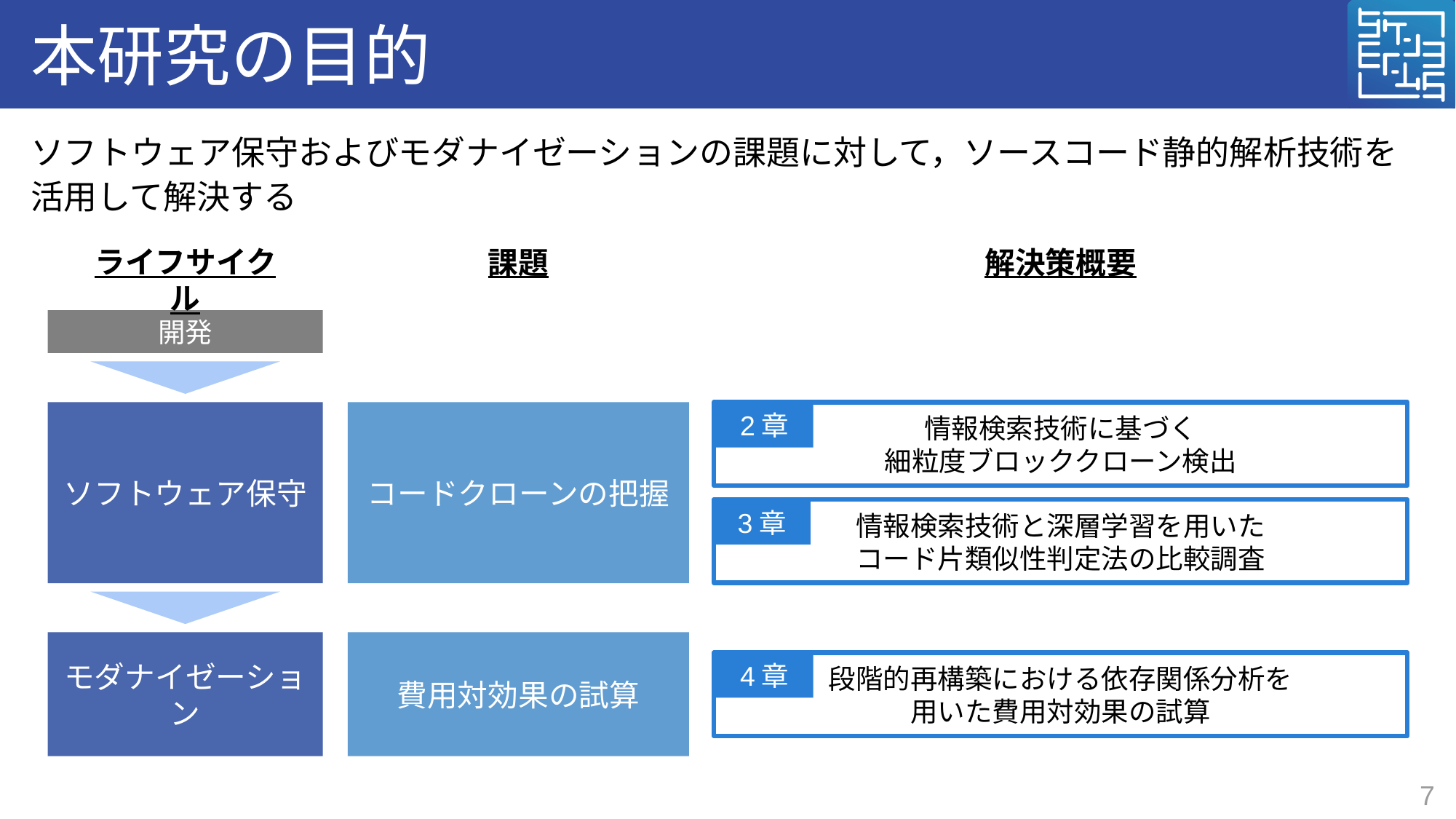

# 本研究の目的
ソフトウェア保守およびモダナイゼーションの課題に対して，ソースコード静的解析技術を活用して解決する
ライフサイクル
課題
解決策概要
開発

ソフトウェア保守
コードクローンの把握
情報検索技術に基づく
細粒度ブロッククローン検出
2章
情報検索技術と深層学習を用いた
コード片類似性判定法の比較調査
3章

モダナイゼーション
費用対効果の試算
段階的再構築における依存関係分析を
用いた費用対効果の試算
4章
7